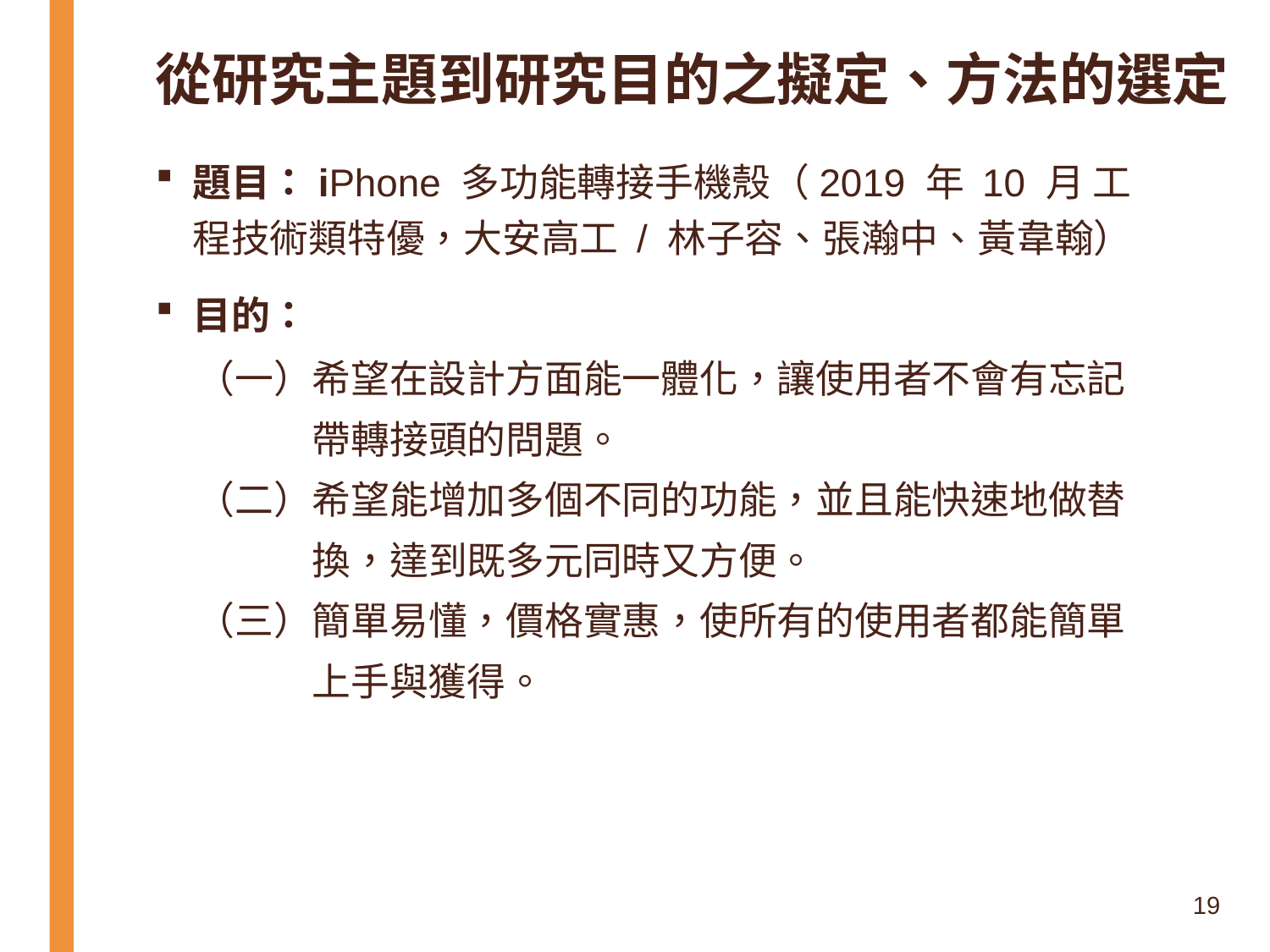

# 從研究主題到研究目的之擬定、方法的選定
題目：iPhone 多功能轉接手機殼（2019 年 10 月 工程技術類特優，大安高工 / 林子容、張瀚中、黃韋翰）
目的：
（一）希望在設計方面能一體化，讓使用者不會有忘記帶轉接頭的問題。
（二）希望能增加多個不同的功能，並且能快速地做替換，達到既多元同時又方便。
（三）簡單易懂，價格實惠，使所有的使用者都能簡單上手與獲得。
19